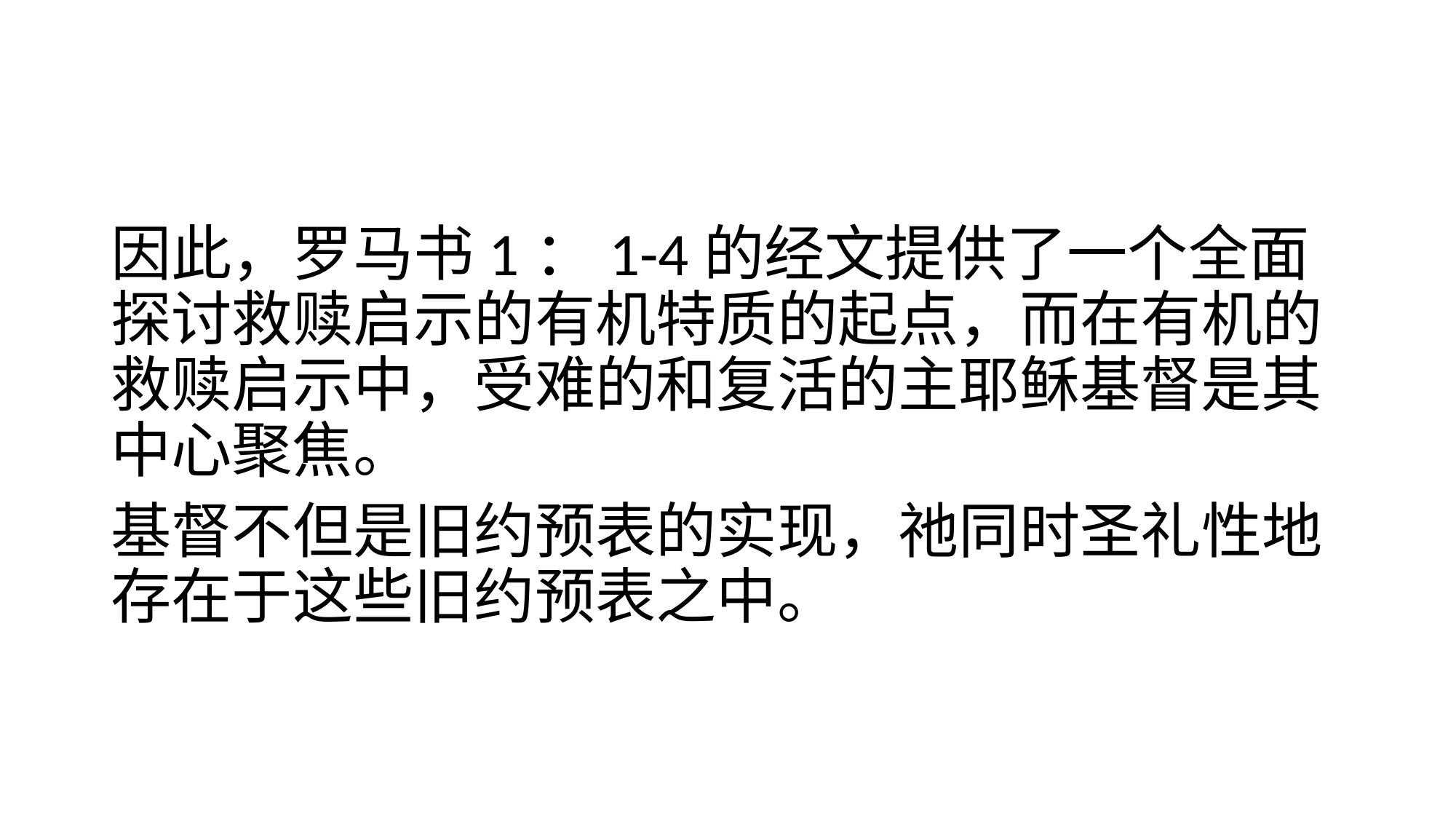

#
因此，罗马书1：1-4的经文提供了一个全面探讨救赎启示的有机特质的起点，而在有机的救赎启示中，受难的和复活的主耶稣基督是其中心聚焦。
基督不但是旧约预表的实现，祂同时圣礼性地存在于这些旧约预表之中。